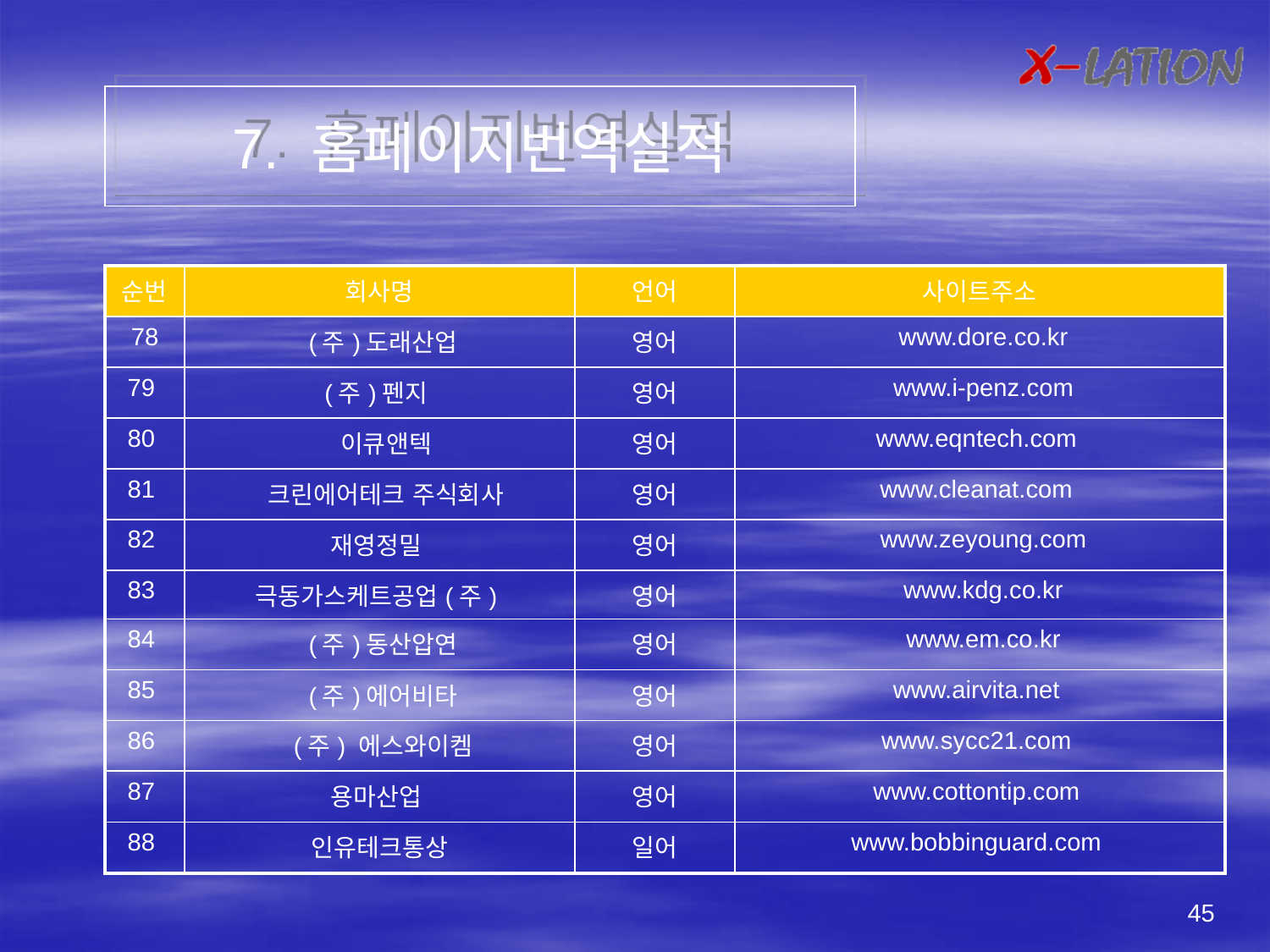

7. 홈페이지번역실적
| 순번 | 회사명 | 언어 | 사이트주소 |
| --- | --- | --- | --- |
| 78 | (주)도래산업 | 영어 | www.dore.co.kr |
| 79 | (주)펜지 | 영어 | www.i-penz.com |
| 80 | 이큐앤텍 | 영어 | www.eqntech.com |
| 81 | 크린에어테크 주식회사 | 영어 | www.cleanat.com |
| 82 | 재영정밀 | 영어 | www.zeyoung.com |
| 83 | 극동가스케트공업(주) | 영어 | www.kdg.co.kr |
| 84 | (주)동산압연 | 영어 | www.em.co.kr |
| 85 | (주)에어비타 | 영어 | www.airvita.net |
| 86 | (주) 에스와이켐 | 영어 | www.sycc21.com |
| 87 | 용마산업 | 영어 | www.cottontip.com |
| 88 | 인유테크통상 | 일어 | www.bobbinguard.com |
45